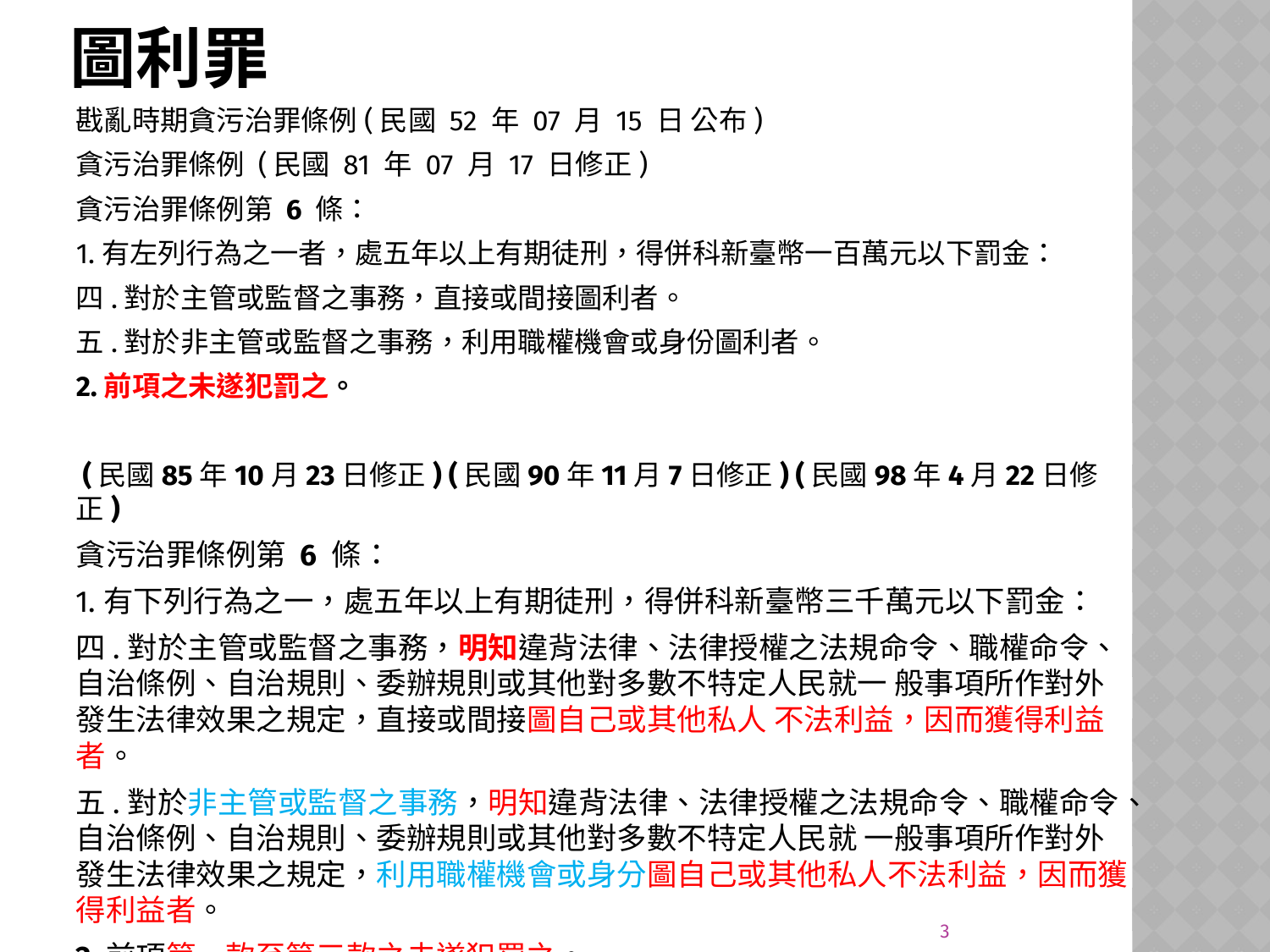

# 圖利罪
戡亂時期貪污治罪條例(民國 52 年 07 月 15 日 公布)
貪污治罪條例 (民國 81 年 07 月 17 日修正)
貪污治罪條例第 6 條：
1.有左列行為之一者，處五年以上有期徒刑，得併科新臺幣一百萬元以下罰金：
四.對於主管或監督之事務，直接或間接圖利者。
五.對於非主管或監督之事務，利用職權機會或身份圖利者。
2.前項之未遂犯罰之。

 (民國85年10月23日修正) (民國90年11月7日修正) (民國98年4月22日修正)
貪污治罪條例第 6 條：
1.有下列行為之一，處五年以上有期徒刑，得併科新臺幣三千萬元以下罰金：
四.對於主管或監督之事務，明知違背法律、法律授權之法規命令、職權命令、自治條例、自治規則、委辦規則或其他對多數不特定人民就一 般事項所作對外發生法律效果之規定，直接或間接圖自己或其他私人 不法利益，因而獲得利益者。
五.對於非主管或監督之事務，明知違背法律、法律授權之法規命令、職權命令、自治條例、自治規則、委辦規則或其他對多數不特定人民就 一般事項所作對外發生法律效果之規定，利用職權機會或身分圖自己或其他私人不法利益，因而獲得利益者。
2.前項第一款至第三款之未遂犯罰之。
3